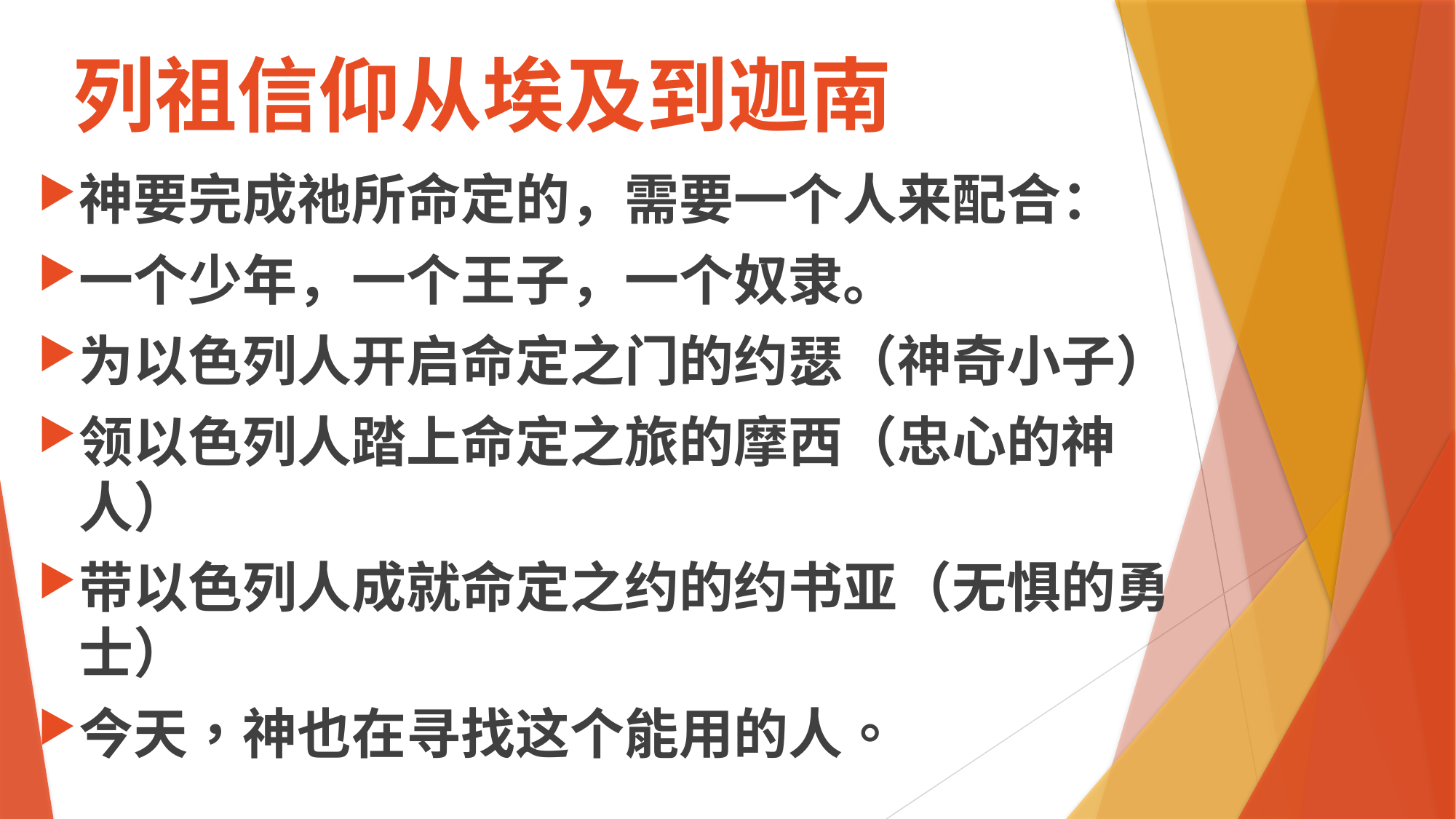

# 列祖信仰从埃及到迦南
神要完成祂所命定的，需要一个人来配合：
一个少年，一个王子，一个奴隶。
为以色列人开启命定之门的约瑟（神奇小子）
领以色列人踏上命定之旅的摩西（忠心的神人）
带以色列人成就命定之约的约书亚（无惧的勇士）
今天，神也在寻找这个能用的人。